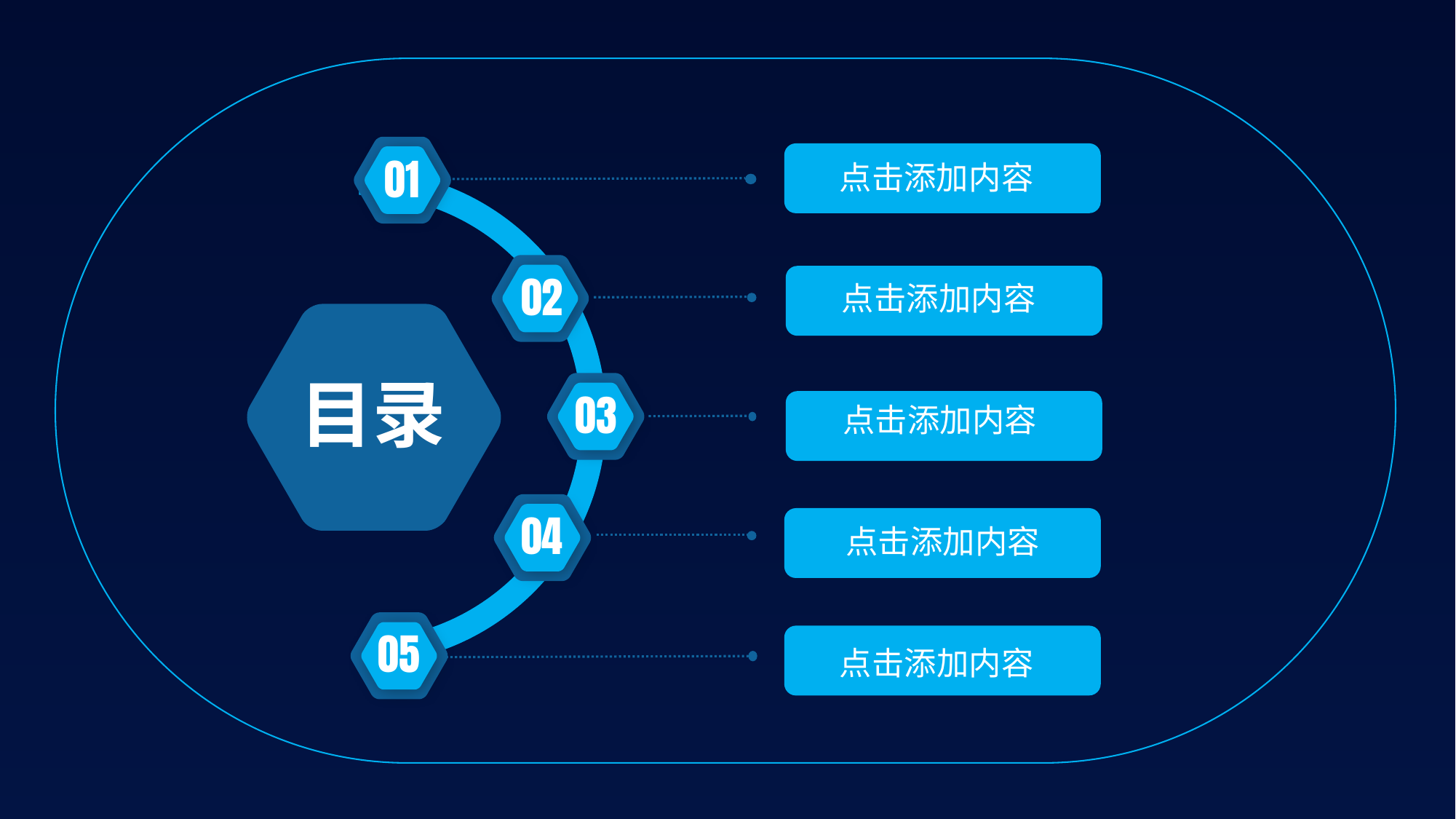

01

点击添加内容

02

点击添加内容

目录

03

点击添加内容

04

点击添加内容

05

点击添加内容